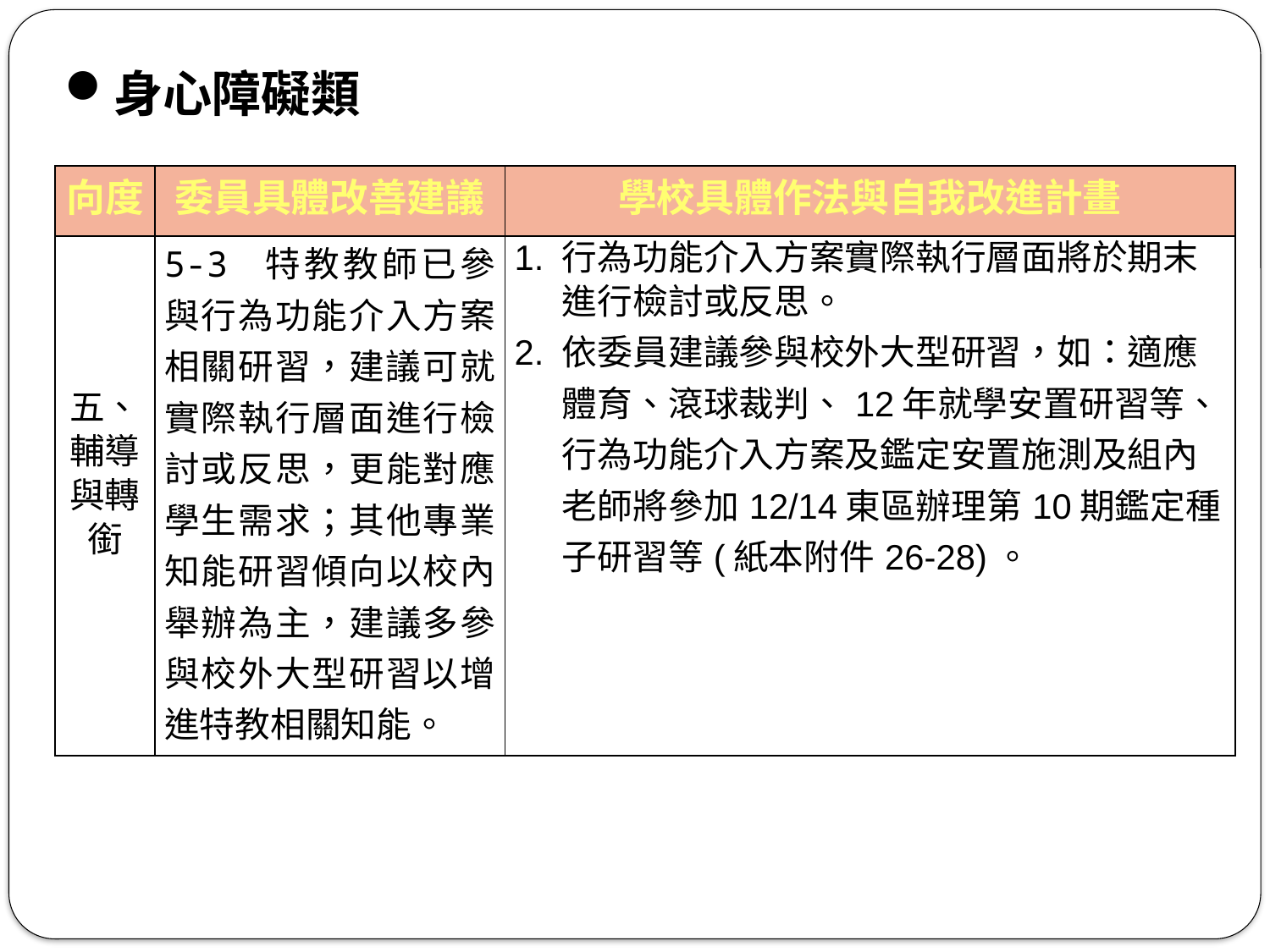

身心障礙類
| 向度 | 委員具體改善建議 | 學校具體作法與自我改進計畫 |
| --- | --- | --- |
| 五、輔導與轉銜 | 5-3 特教教師已參與行為功能介入方案相關研習，建議可就實際執行層面進行檢討或反思，更能對應學生需求；其他專業知能研習傾向以校內舉辦為主，建議多參與校外大型研習以增進特教相關知能。 | 行為功能介入方案實際執行層面將於期末進行檢討或反思。 依委員建議參與校外大型研習，如：適應體育、滾球裁判、12年就學安置研習等、行為功能介入方案及鑑定安置施測及組內老師將參加12/14東區辦理第10期鑑定種子研習等(紙本附件26-28)。 |